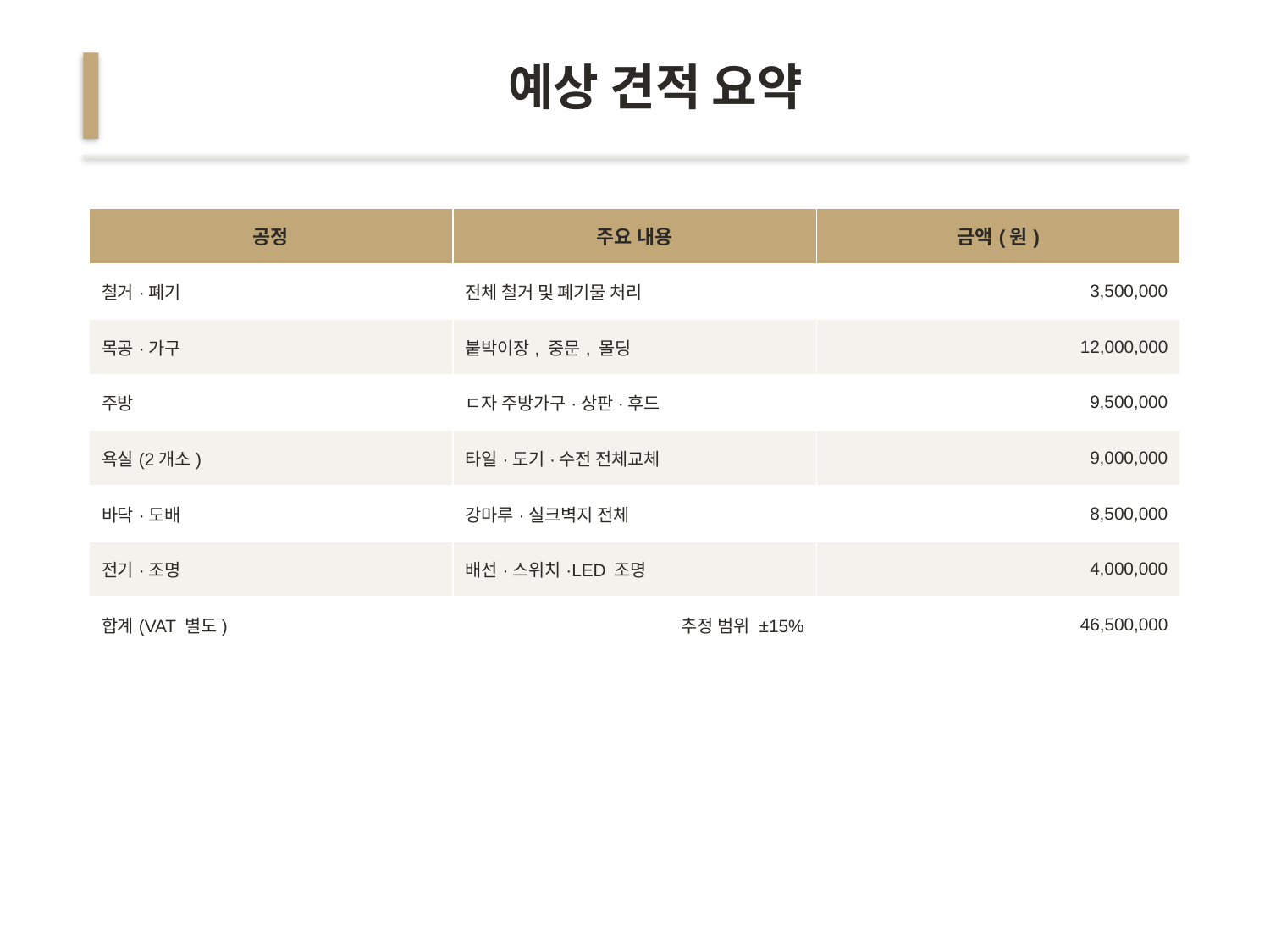

예상 견적 요약

| 공정 | 주요 내용 | 금액(원) |
| --- | --- | --- |
| 철거·폐기 | 전체 철거 및 폐기물 처리 | 3,500,000 |
| 목공·가구 | 붙박이장, 중문, 몰딩 | 12,000,000 |
| 주방 | ㄷ자 주방가구·상판·후드 | 9,500,000 |
| 욕실(2개소) | 타일·도기·수전 전체교체 | 9,000,000 |
| 바닥·도배 | 강마루·실크벽지 전체 | 8,500,000 |
| 전기·조명 | 배선·스위치·LED 조명 | 4,000,000 |
| 합계(VAT 별도) | 추정 범위 ±15% | 46,500,000 |